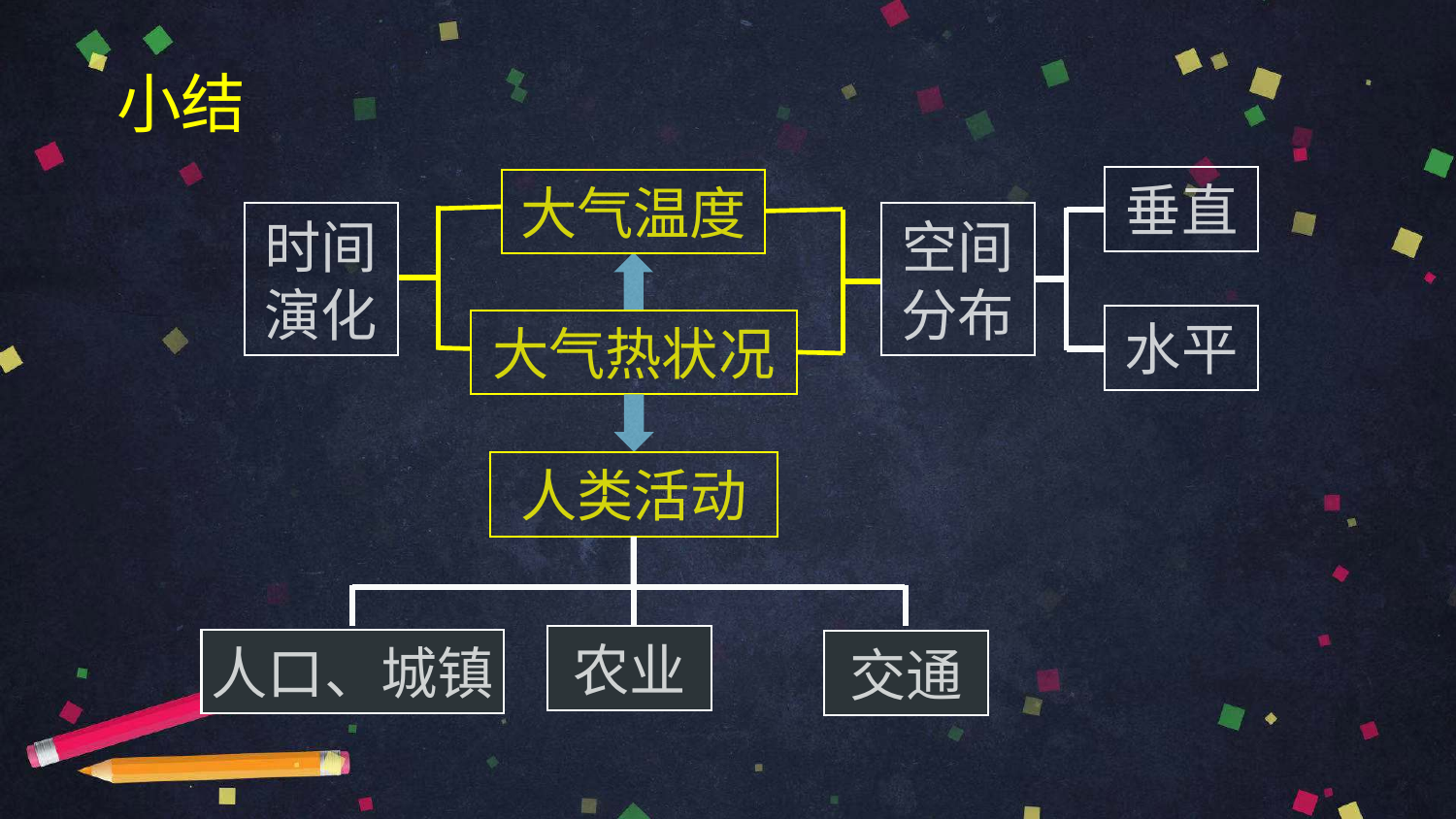

小结
垂直
大气温度
时间演化
空间
分布

水平
大气热状况

人类活动
农业
人口、城镇
交通